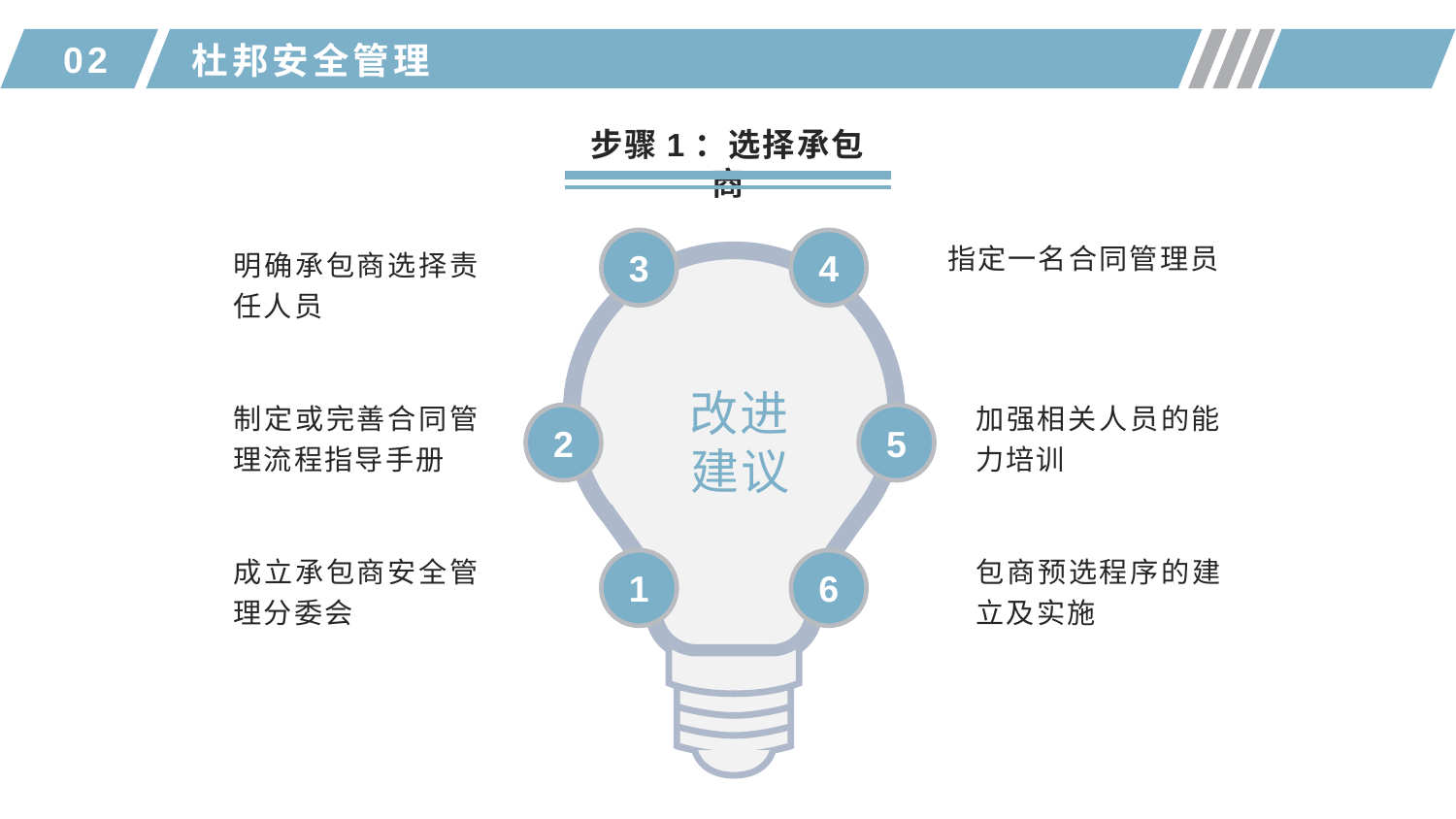

02
杜邦安全管理
步骤1：选择承包商
3
4

2
5
1
6

指定一名合同管理员
明确承包商选择责任人员
改进建议
制定或完善合同管理流程指导手册
加强相关人员的能力培训
成立承包商安全管理分委会
包商预选程序的建立及实施